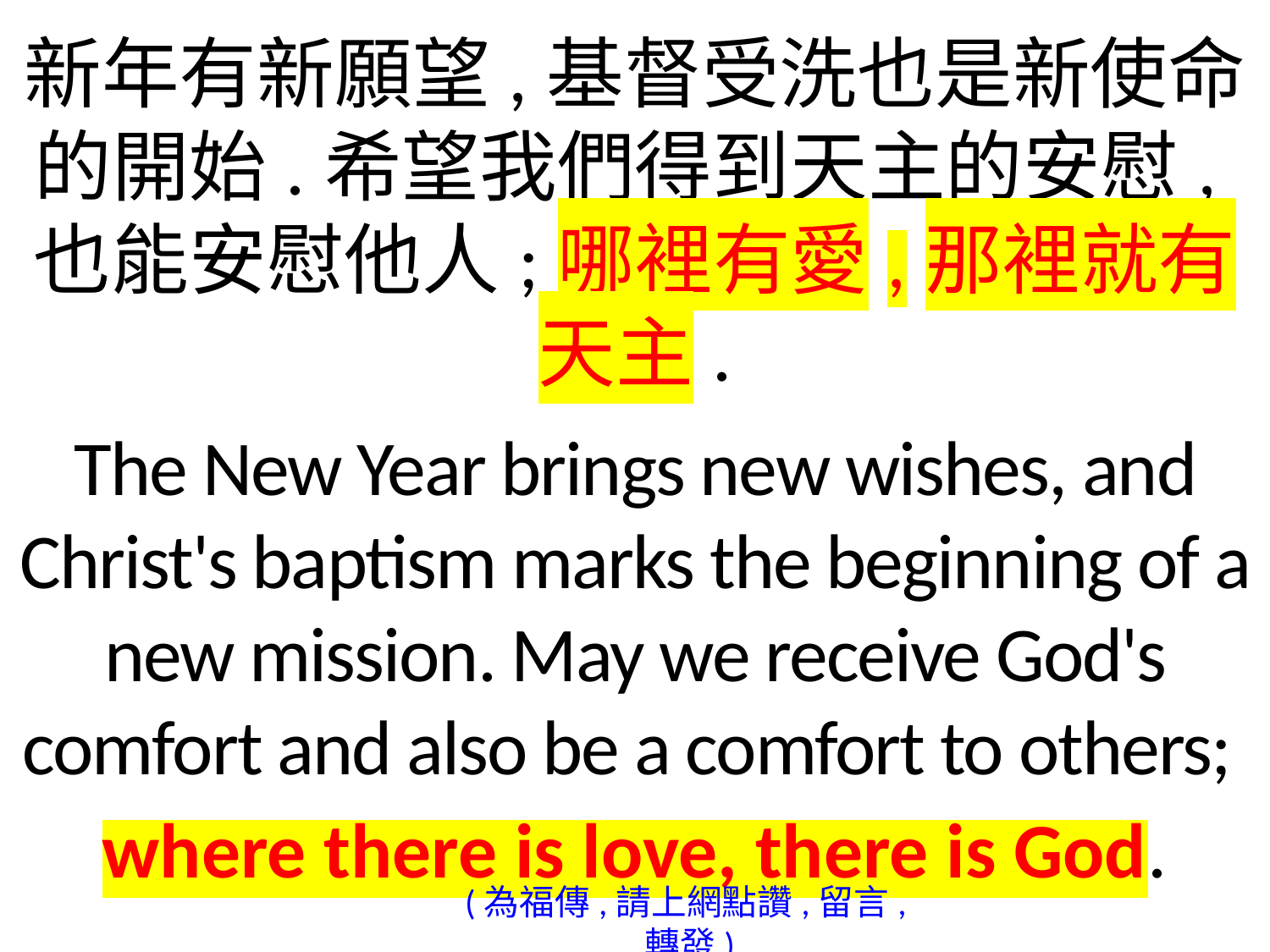

新年有新願望,基督受洗也是新使命的開始.希望我們得到天主的安慰,也能安慰他人;哪裡有愛,那裡就有天主.
The New Year brings new wishes, and Christ's baptism marks the beginning of a new mission. May we receive God's comfort and also be a comfort to others;
where there is love, there is God.
(為福傳,請上網點讚,留言,轉發)